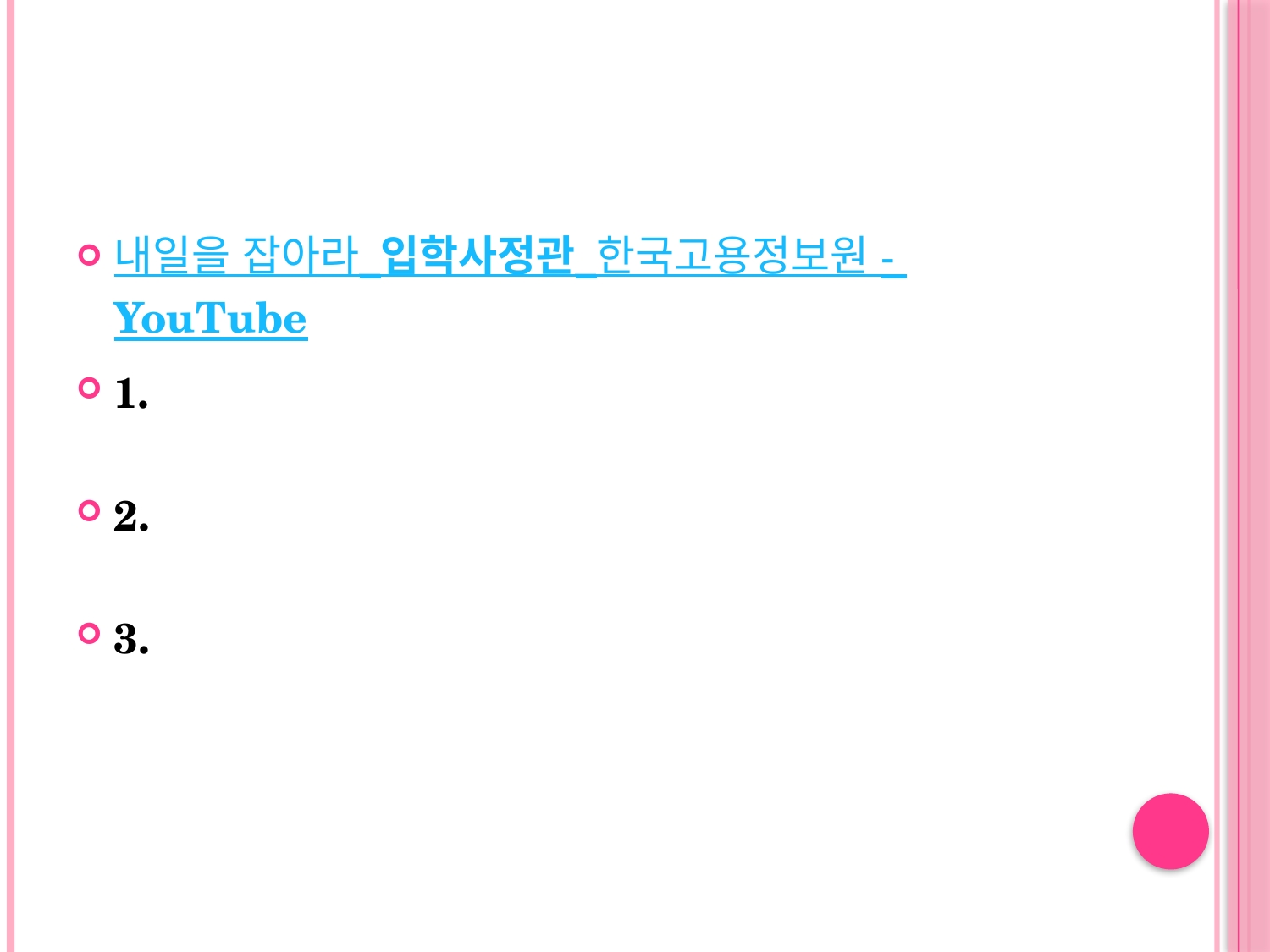

#
내일을 잡아라_입학사정관_한국고용정보원 - YouTube
1.

2.

3.